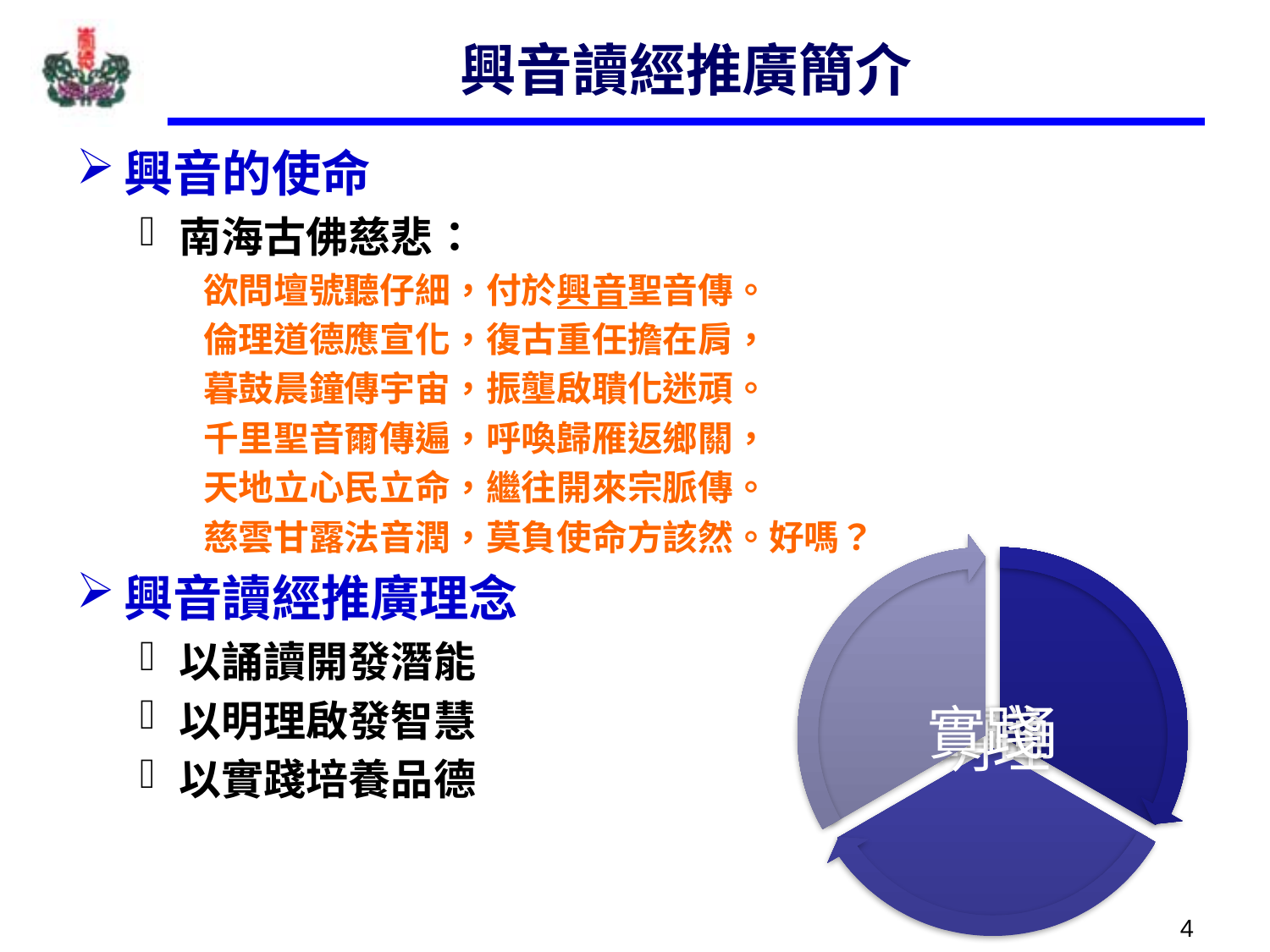

# 興音讀經推廣簡介
興音的使命
南海古佛慈悲：
欲問壇號聽仔細，付於興音聖音傳。
倫理道德應宣化，復古重任擔在肩，
暮鼓晨鐘傳宇宙，振壟啟聵化迷頑。
千里聖音爾傳遍，呼喚歸雁返鄉關，
天地立心民立命，繼往開來宗脈傳。
慈雲甘露法音潤，莫負使命方該然。好嗎？
興音讀經推廣理念
以誦讀開發潛能
以明理啟發智慧
以實踐培養品德
讀誦
明理
實踐
4